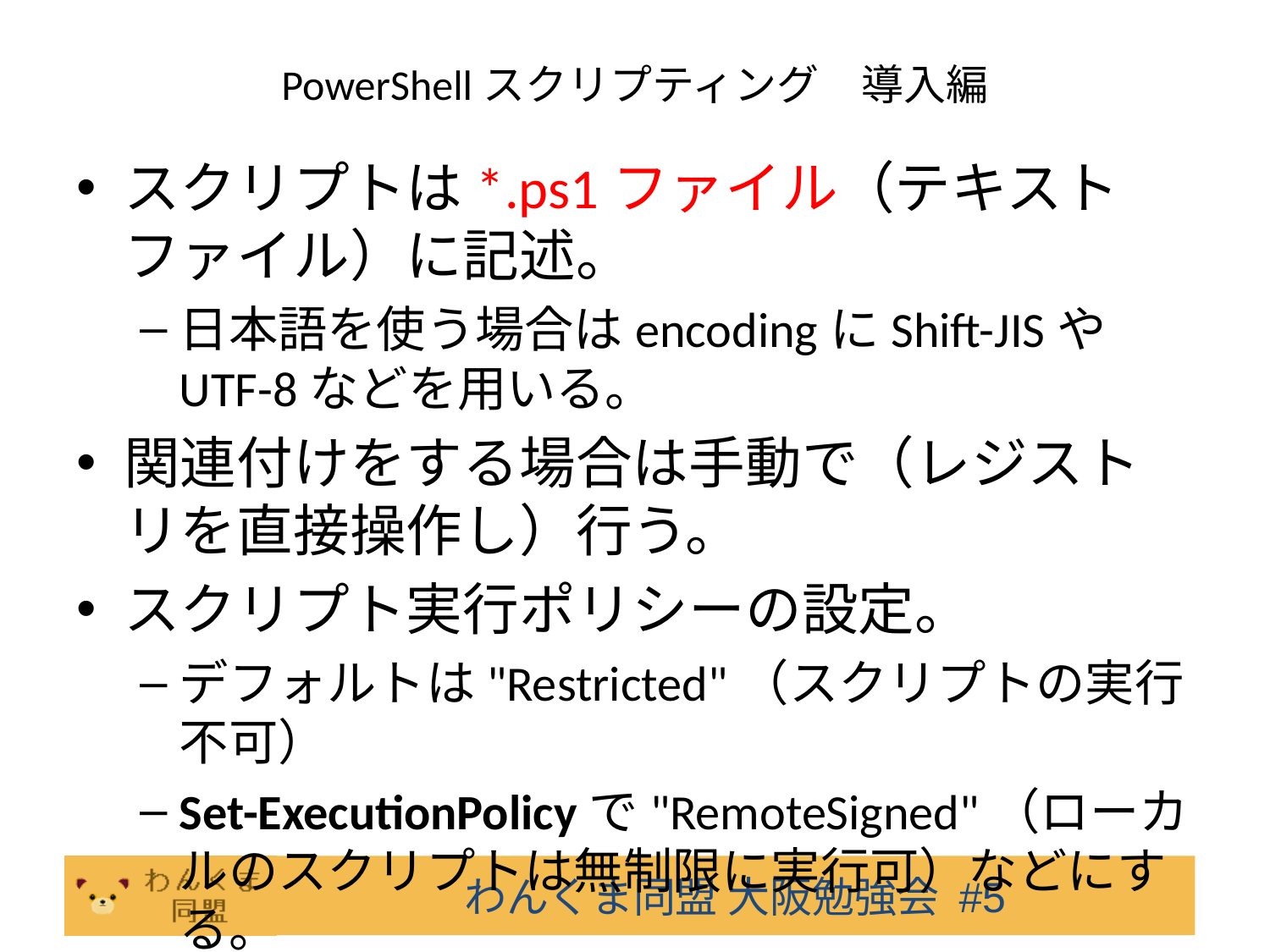

# PowerShellスクリプティング　導入編
スクリプトは*.ps1ファイル（テキストファイル）に記述。
日本語を使う場合はencodingにShift-JISやUTF-8などを用いる。
関連付けをする場合は手動で（レジストリを直接操作し）行う。
スクリプト実行ポリシーの設定。
デフォルトは"Restricted"（スクリプトの実行不可）
Set-ExecutionPolicyで"RemoteSigned"（ローカルのスクリプトは無制限に実行可）などにする。